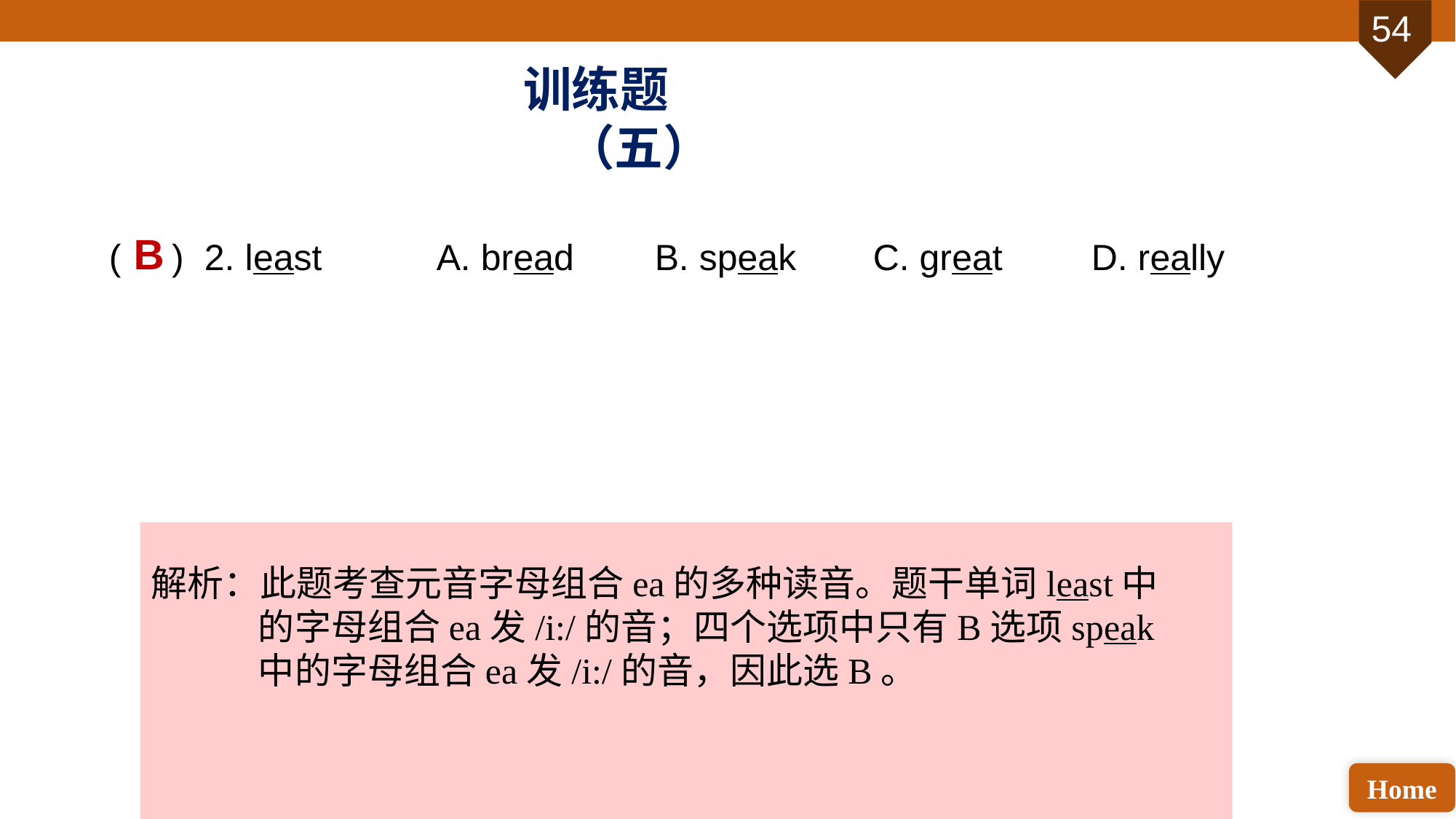

训练题（五）
(     )  2. least 	A. bread 	B. speak 	C. great 	D. really
B

解析：此题考查元音字母组合ea的多种读音。题干单词least中的字母组合ea发/i:/的音；四个选项中只有B选项speak中的字母组合ea发/i:/的音，因此选B。